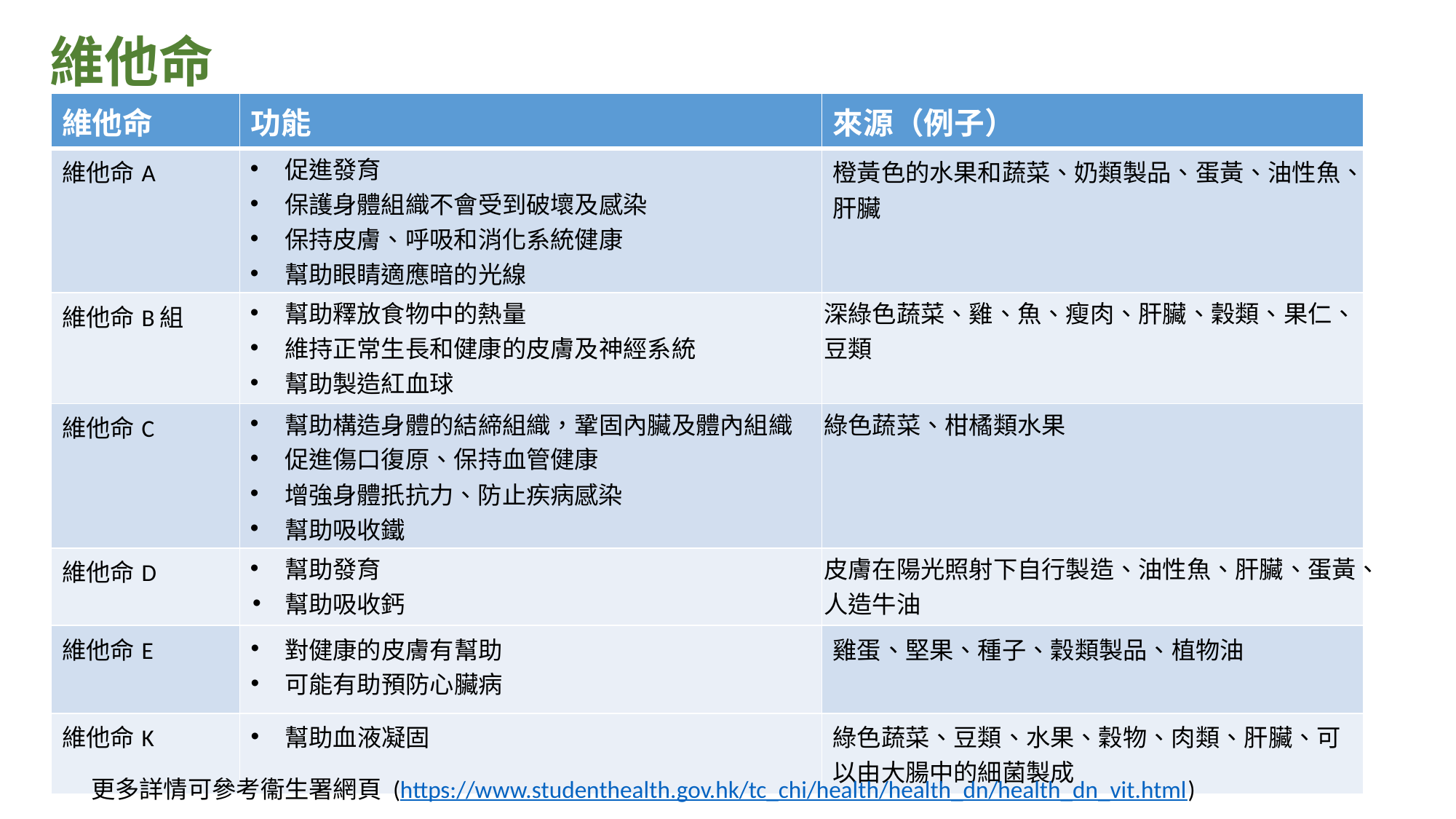

# 維他命
| 維他命 | 功能 | 來源（例子） |
| --- | --- | --- |
| 維他命A | 促進發育 保護身體組織不會受到破壞及感染 保持皮膚、呼吸和消化系統健康 幫助眼睛適應暗的光線 | 橙黃色的水果和蔬菜、奶類製品、蛋黃、油性魚、肝臟 |
| 維他命B組 | 幫助釋放食物中的熱量 維持正常生長和健康的皮膚及神經系統 幫助製造紅血球 | 深綠色蔬菜、雞、魚、瘦肉、肝臟、穀類、果仁、豆類 |
| 維他命C | 幫助構造身體的結締組織，鞏固內臟及體內組織 促進傷口復原、保持血管健康 增強身體扺抗力、防止疾病感染 幫助吸收鐵 | 綠色蔬菜、柑橘類水果 |
| 維他命D | 幫助發育 幫助吸收鈣 | 皮膚在陽光照射下自行製造、油性魚、肝臟、蛋黃、人造牛油 |
| 維他命E | 對健康的皮膚有幫助 可能有助預防心臟病 | 雞蛋、堅果、種子、穀類製品、植物油 |
| 維他命K | 幫助血液凝固 | 綠色蔬菜、豆類、水果、穀物、肉類、肝臟、可以由大腸中的細菌製成 |
12
更多詳情可參考衞生署網頁 (https://www.studenthealth.gov.hk/tc_chi/health/health_dn/health_dn_vit.html)